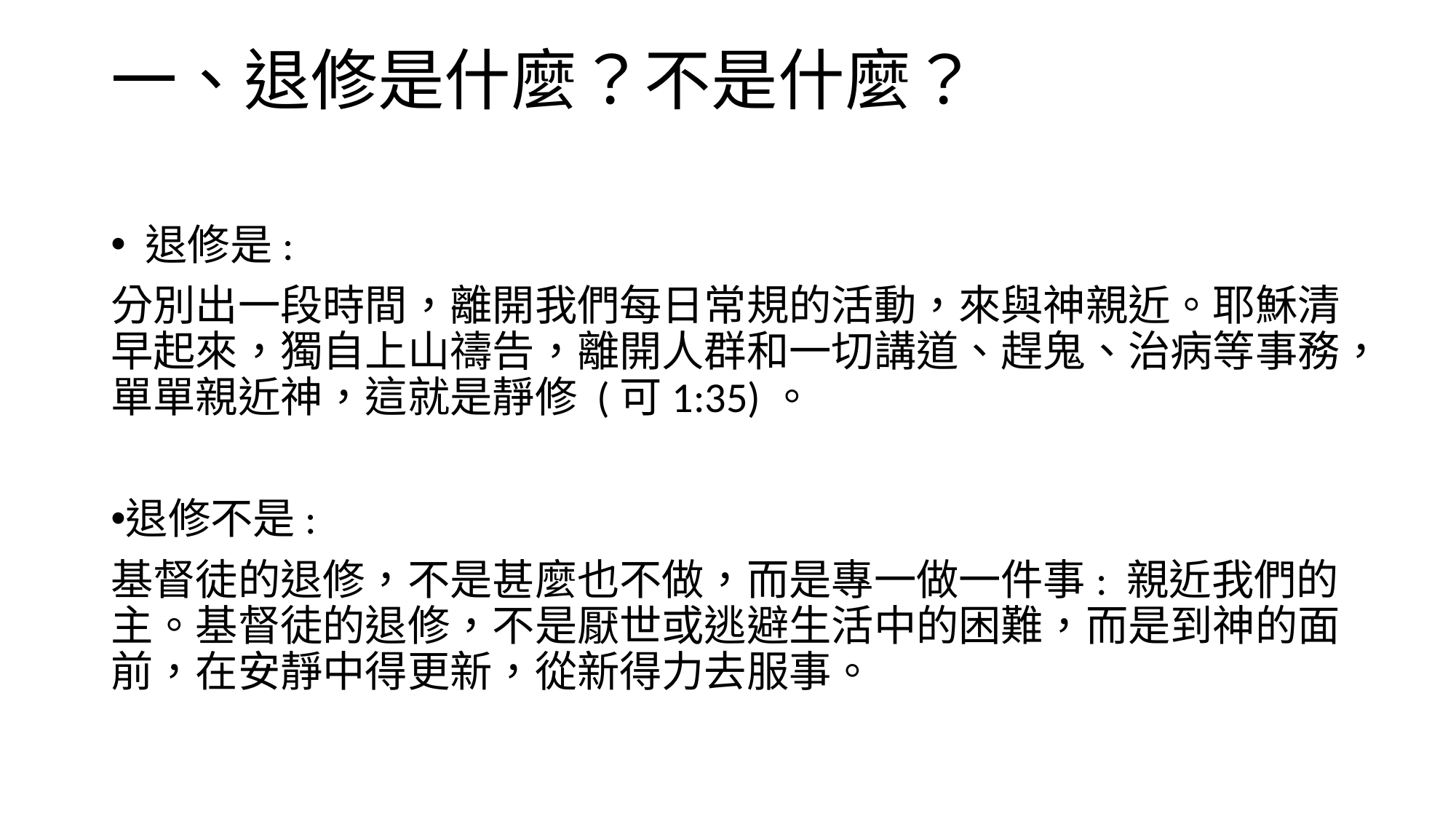

# 一、退修是什麼？不是什麼？
 退修是:
分別出一段時間，離開我們每日常規的活動，來與神親近。耶穌清早起來，獨自上山禱告，離開人群和一切講道、趕鬼、治病等事務，單單親近神，這就是靜修 (可1:35)。

退修不是:
基督徒的退修，不是甚麼也不做，而是專一做一件事: 親近我們的主。基督徒的退修，不是厭世或逃避生活中的困難，而是到神的面前，在安靜中得更新，從新得力去服事。